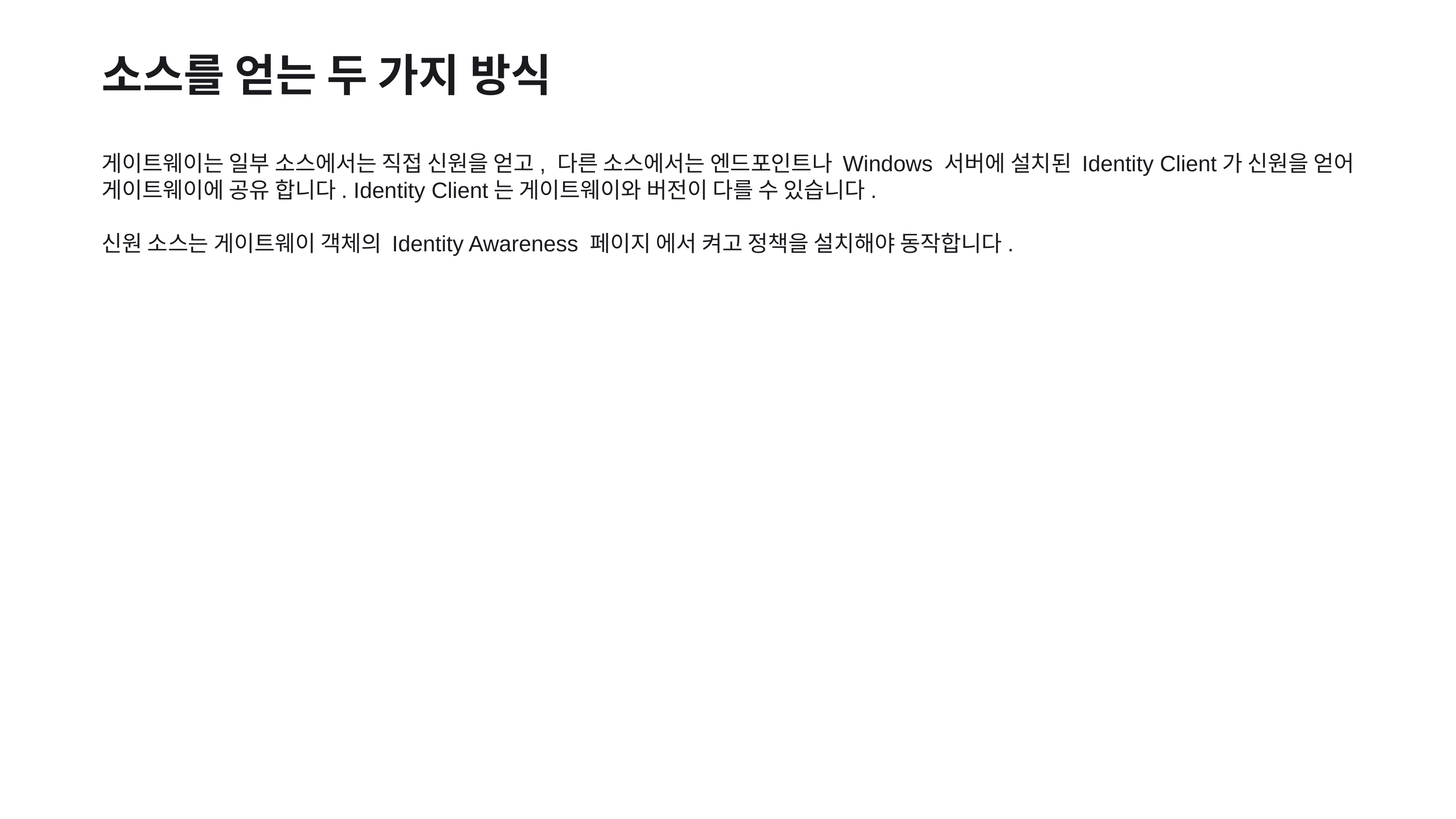

소스를 얻는 두 가지 방식
게이트웨이는 일부 소스에서는 직접 신원을 얻고, 다른 소스에서는 엔드포인트나 Windows 서버에 설치된 Identity Client가 신원을 얻어 게이트웨이에 공유 합니다. Identity Client는 게이트웨이와 버전이 다를 수 있습니다.

신원 소스는 게이트웨이 객체의 Identity Awareness 페이지 에서 켜고 정책을 설치해야 동작합니다.